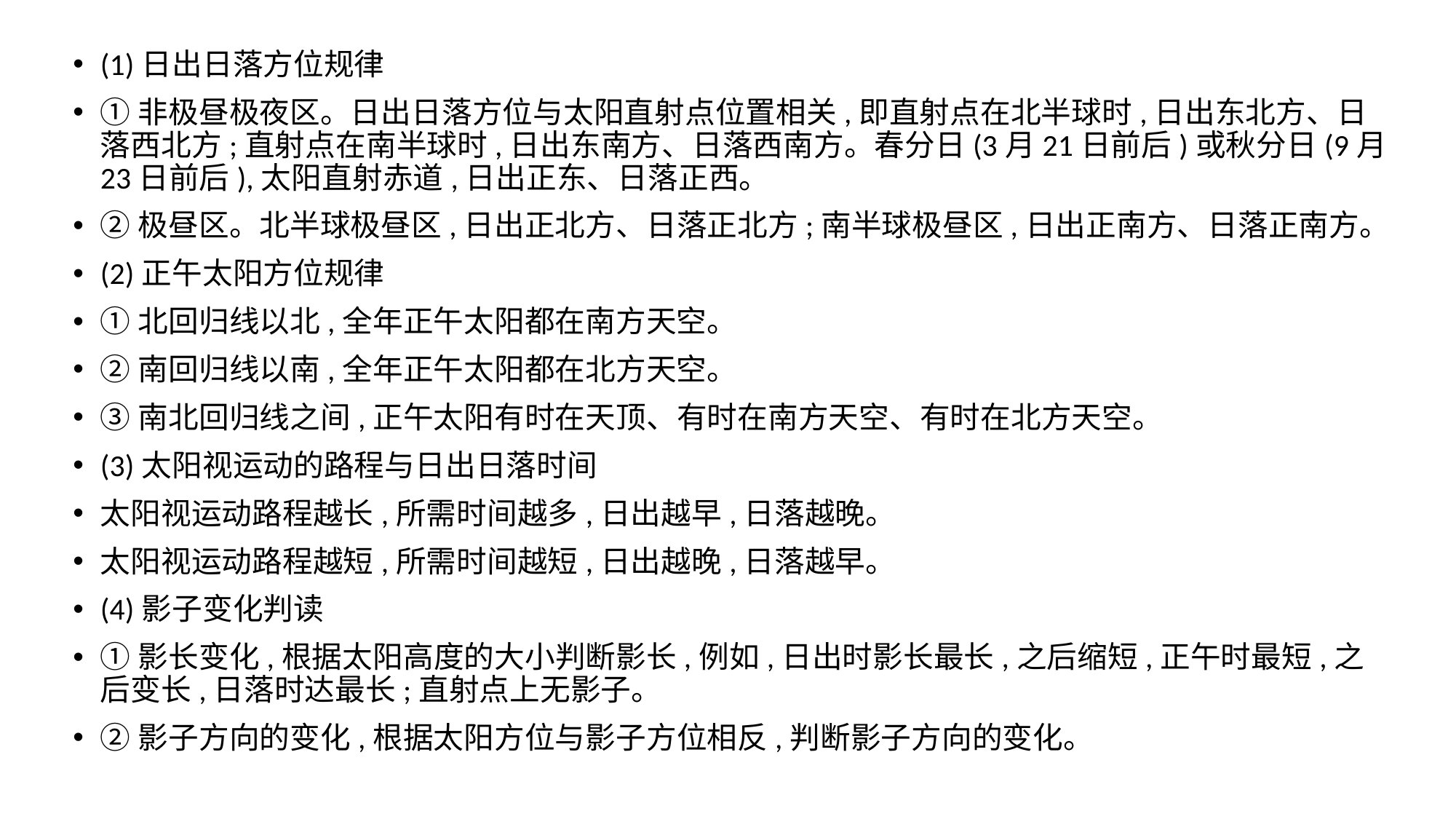

(1)日出日落方位规律
①非极昼极夜区。日出日落方位与太阳直射点位置相关,即直射点在北半球时,日出东北方、日落西北方;直射点在南半球时,日出东南方、日落西南方。春分日(3月21日前后)或秋分日(9月23日前后),太阳直射赤道,日出正东、日落正西。
②极昼区。北半球极昼区,日出正北方、日落正北方;南半球极昼区,日出正南方、日落正南方。
(2)正午太阳方位规律
①北回归线以北,全年正午太阳都在南方天空。
②南回归线以南,全年正午太阳都在北方天空。
③南北回归线之间,正午太阳有时在天顶、有时在南方天空、有时在北方天空。
(3)太阳视运动的路程与日出日落时间
太阳视运动路程越长,所需时间越多,日出越早,日落越晚。
太阳视运动路程越短,所需时间越短,日出越晚,日落越早。
(4)影子变化判读
①影长变化,根据太阳高度的大小判断影长,例如,日出时影长最长,之后缩短,正午时最短,之后变长,日落时达最长;直射点上无影子。
②影子方向的变化,根据太阳方位与影子方位相反,判断影子方向的变化。
#